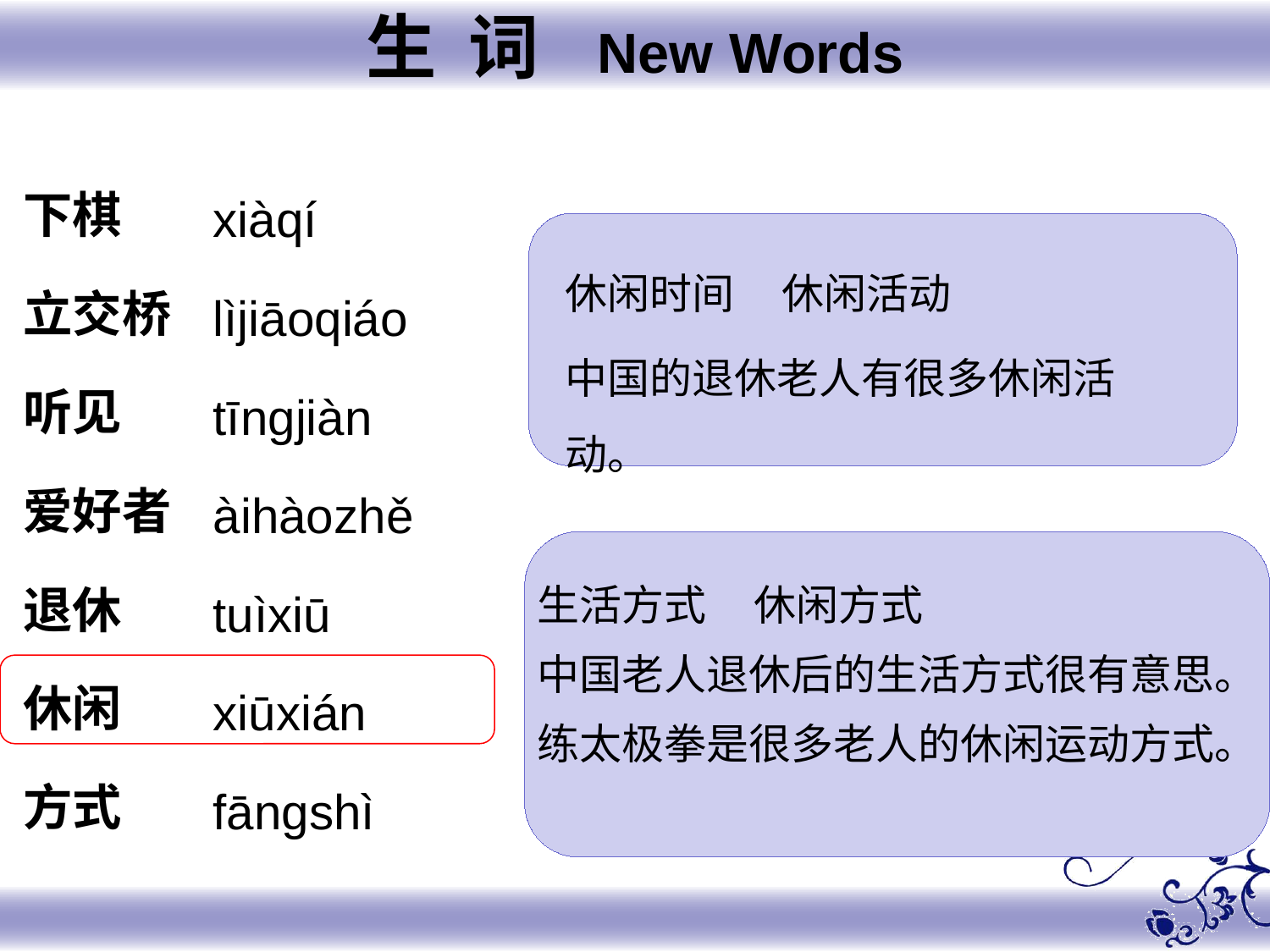

生  词   New Words
下棋
立交桥
听见
爱好者
退休
休闲
方式
xiàqí
lìjiāoqiáo
tīngjiàn
àihàozhě
tuìxiū
xiūxián
fāngshì

休闲时间     休闲活动
中国的退休老人有很多休闲活动。

生活方式     休闲方式
中国老人退休后的生活方式很有意思。
练太极拳是很多老人的休闲运动方式。